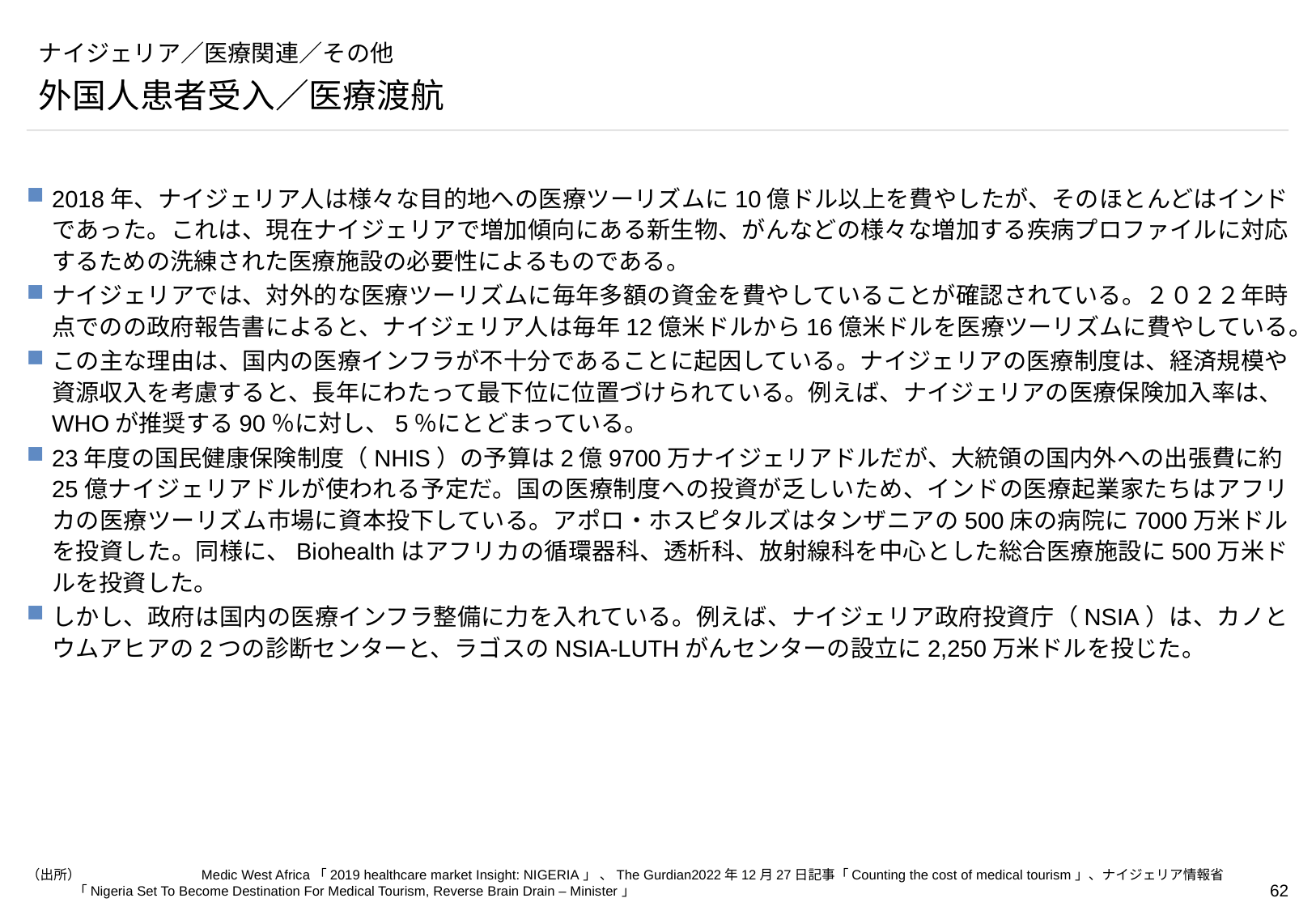

# ナイジェリア／医療関連／その他
外国人患者受入／医療渡航

2018年、ナイジェリア人は様々な目的地への医療ツーリズムに10億ドル以上を費やしたが、そのほとんどはインドであった。これは、現在ナイジェリアで増加傾向にある新生物、がんなどの様々な増加する疾病プロファイルに対応するための洗練された医療施設の必要性によるものである。
ナイジェリアでは、対外的な医療ツーリズムに毎年多額の資金を費やしていることが確認されている。２０２２年時点でのの政府報告書によると、ナイジェリア人は毎年12億米ドルから16億米ドルを医療ツーリズムに費やしている。
この主な理由は、国内の医療インフラが不十分であることに起因している。ナイジェリアの医療制度は、経済規模や資源収入を考慮すると、長年にわたって最下位に位置づけられている。例えば、ナイジェリアの医療保険加入率は、WHOが推奨する90％に対し、5％にとどまっている。
23年度の国民健康保険制度（NHIS）の予算は2億9700万ナイジェリアドルだが、大統領の国内外への出張費に約25億ナイジェリアドルが使われる予定だ。国の医療制度への投資が乏しいため、インドの医療起業家たちはアフリカの医療ツーリズム市場に資本投下している。アポロ・ホスピタルズはタンザニアの500床の病院に7000万米ドルを投資した。同様に、Biohealthはアフリカの循環器科、透析科、放射線科を中心とした総合医療施設に500万米ドルを投資した。
しかし、政府は国内の医療インフラ整備に力を入れている。例えば、ナイジェリア政府投資庁（NSIA）は、カノとウムアヒアの2つの診断センターと、ラゴスのNSIA-LUTHがんセンターの設立に2,250万米ドルを投じた。
（出所）	 Medic West Africa「2019 healthcare market Insight: NIGERIA」 、The Gurdian2022年12月27日記事「Counting the cost of medical tourism」、ナイジェリア情報省「Nigeria Set To Become Destination For Medical Tourism, Reverse Brain Drain – Minister」